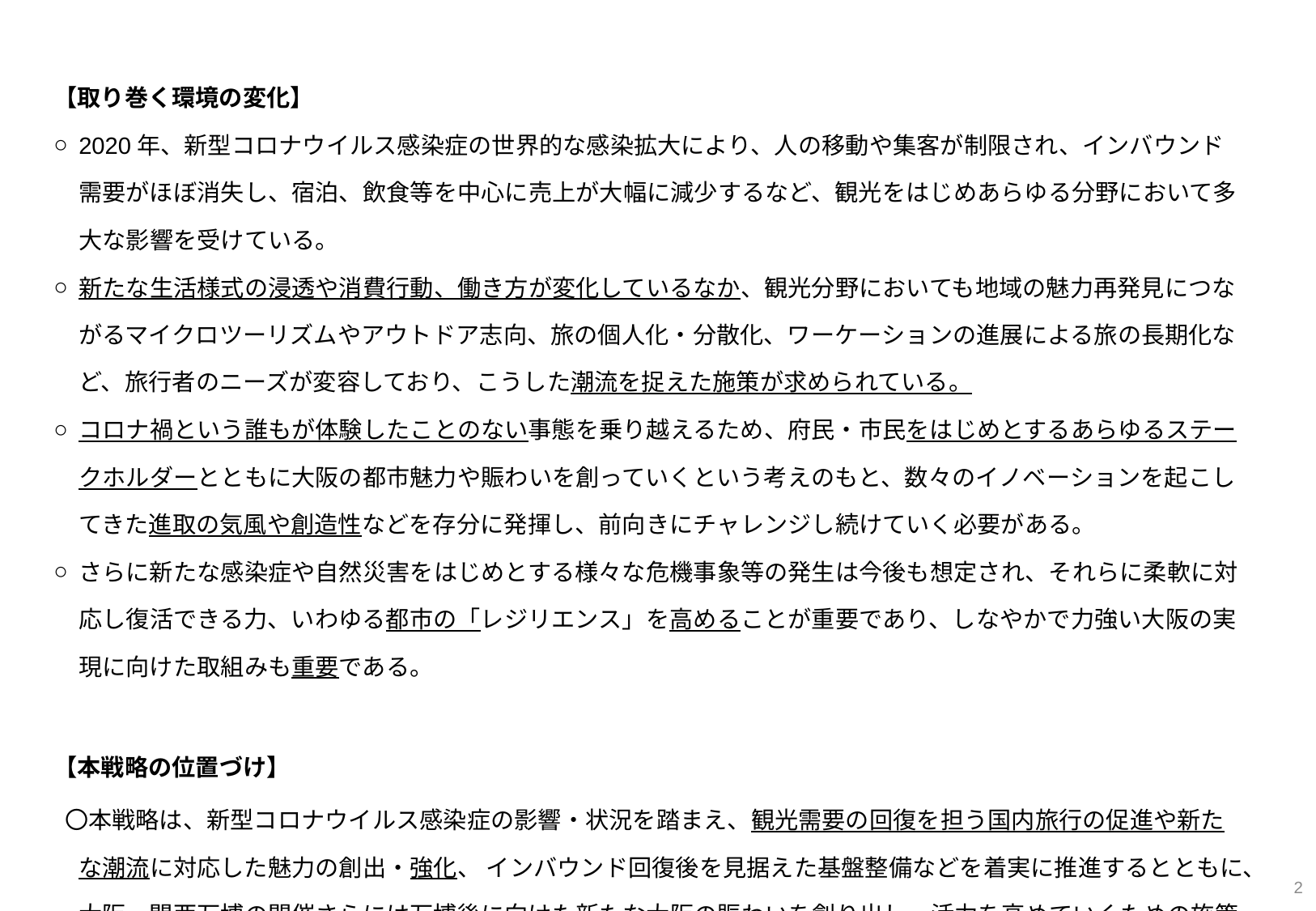

【取り巻く環境の変化】
2020年、新型コロナウイルス感染症の世界的な感染拡大により、人の移動や集客が制限され、インバウンド需要がほぼ消失し、宿泊、飲食等を中心に売上が大幅に減少するなど、観光をはじめあらゆる分野において多大な影響を受けている。
新たな生活様式の浸透や消費行動、働き方が変化しているなか、観光分野においても地域の魅力再発見につながるマイクロツーリズムやアウトドア志向、旅の個人化・分散化、ワーケーションの進展による旅の長期化など、旅行者のニーズが変容しており、こうした潮流を捉えた施策が求められている。
コロナ禍という誰もが体験したことのない事態を乗り越えるため、府民・市民をはじめとするあらゆるステークホルダーとともに大阪の都市魅力や賑わいを創っていくという考えのもと、数々のイノベーションを起こしてきた進取の気風や創造性などを存分に発揮し、前向きにチャレンジし続けていく必要がある。
さらに新たな感染症や自然災害をはじめとする様々な危機事象等の発生は今後も想定され、それらに柔軟に対応し復活できる力、いわゆる都市の「レジリエンス」を高めることが重要であり、しなやかで力強い大阪の実現に向けた取組みも重要である。

【本戦略の位置づけ】
 〇本戦略は、新型コロナウイルス感染症の影響・状況を踏まえ、観光需要の回復を担う国内旅行の促進や新たな潮流に対応した魅力の創出・強化、 インバウンド回復後を見据えた基盤整備などを着実に推進するとともに、大阪・関西万博の開催さらには万博後に向けた新たな大阪の賑わいを創り出し、活力を高めていくための施策の方向性を示すものである。

2